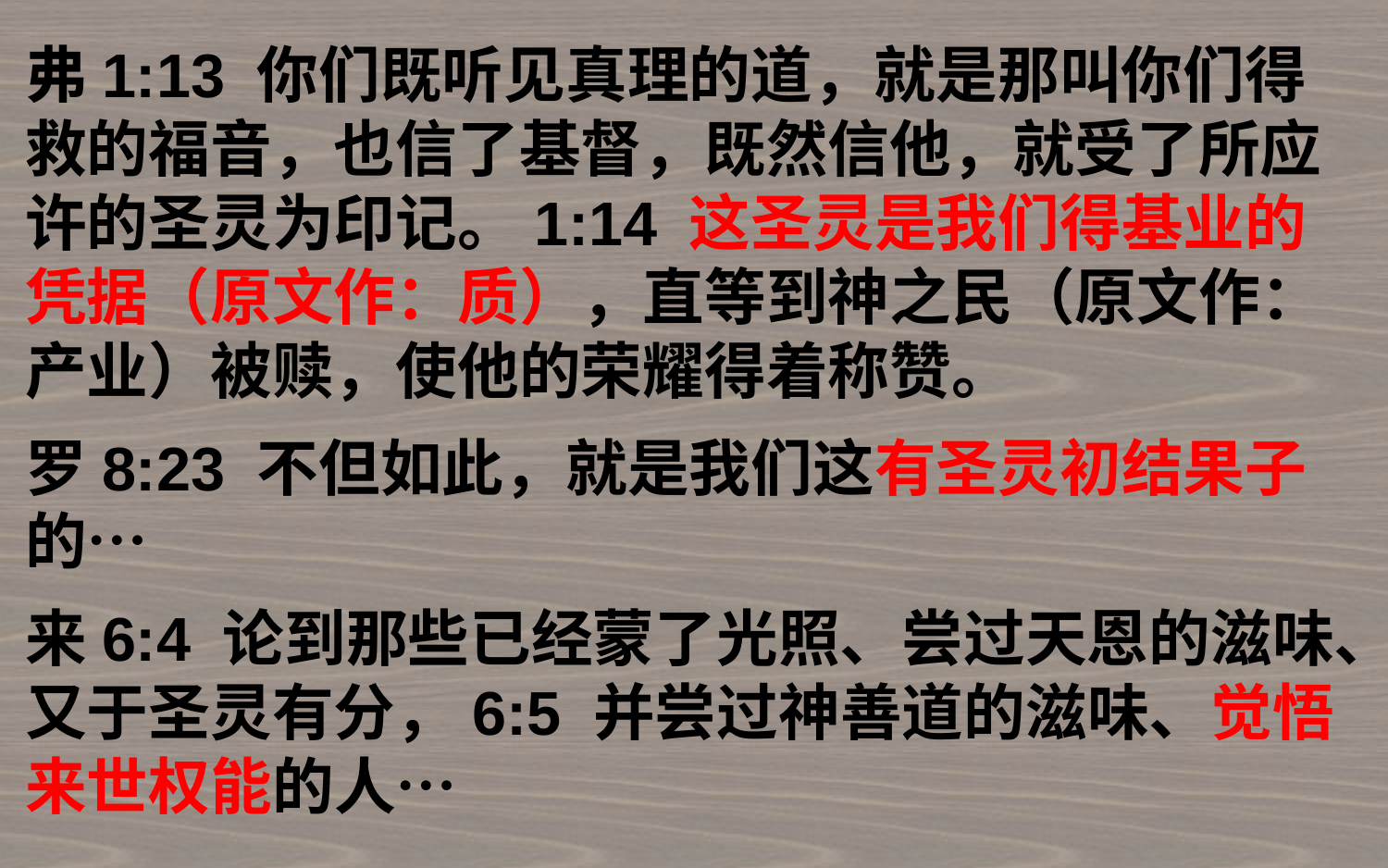

弗1:13 你们既听见真理的道，就是那叫你们得救的福音，也信了基督，既然信他，就受了所应许的圣灵为印记。1:14 这圣灵是我们得基业的凭据（原文作：质），直等到神之民（原文作：产业）被赎，使他的荣耀得着称赞。
罗8:23 不但如此，就是我们这有圣灵初结果子的…
来6:4 论到那些已经蒙了光照、尝过天恩的滋味、又于圣灵有分，6:5 并尝过神善道的滋味、觉悟来世权能的人…